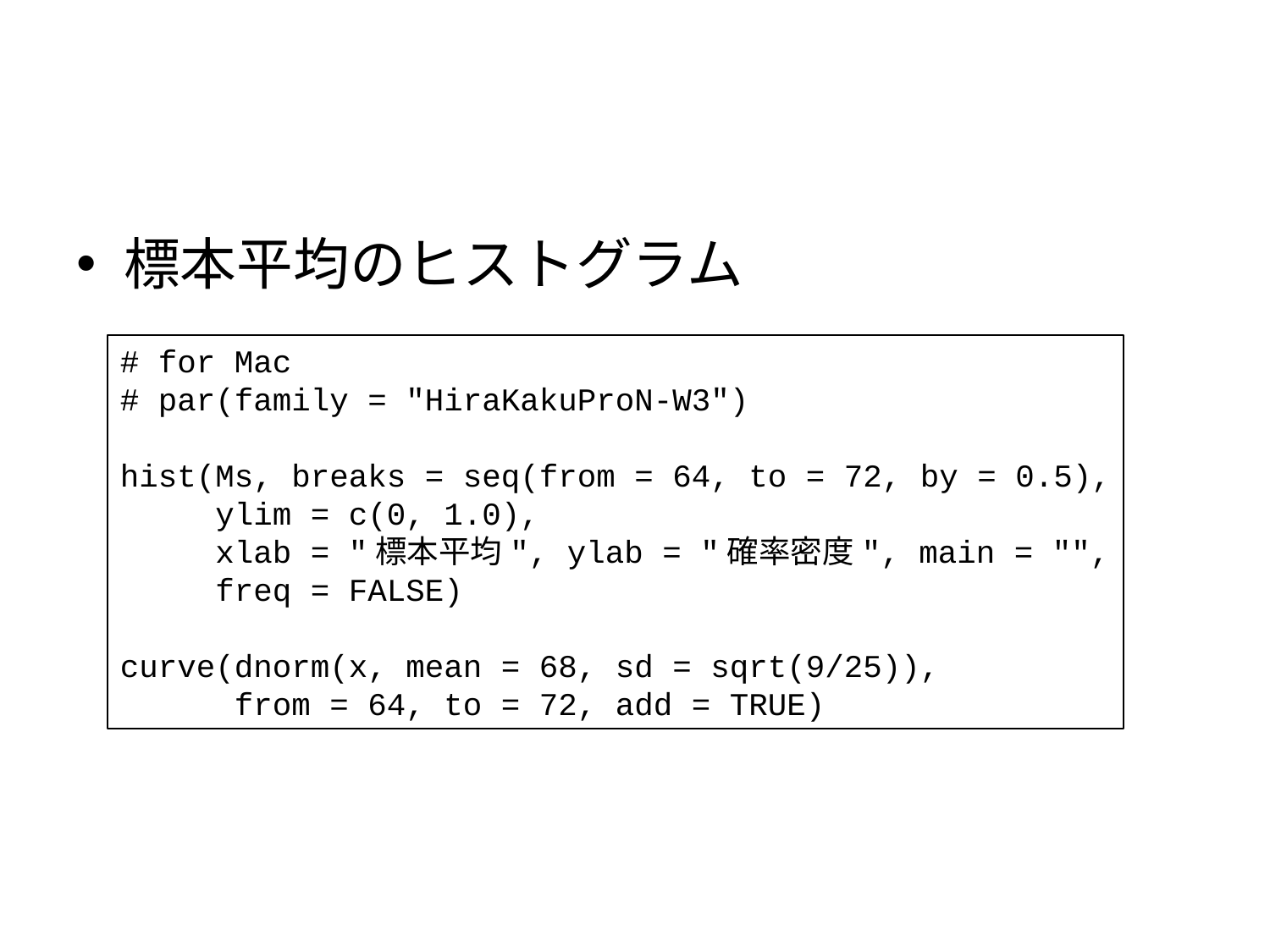

#
標本平均のヒストグラム
# for Mac
# par(family = "HiraKakuProN-W3")

hist(Ms, breaks = seq(from = 64, to = 72, by = 0.5),
     ylim = c(0, 1.0),
     xlab = "標本平均", ylab = "確率密度", main = "",
     freq = FALSE)

curve(dnorm(x, mean = 68, sd = sqrt(9/25)),
      from = 64, to = 72, add = TRUE)